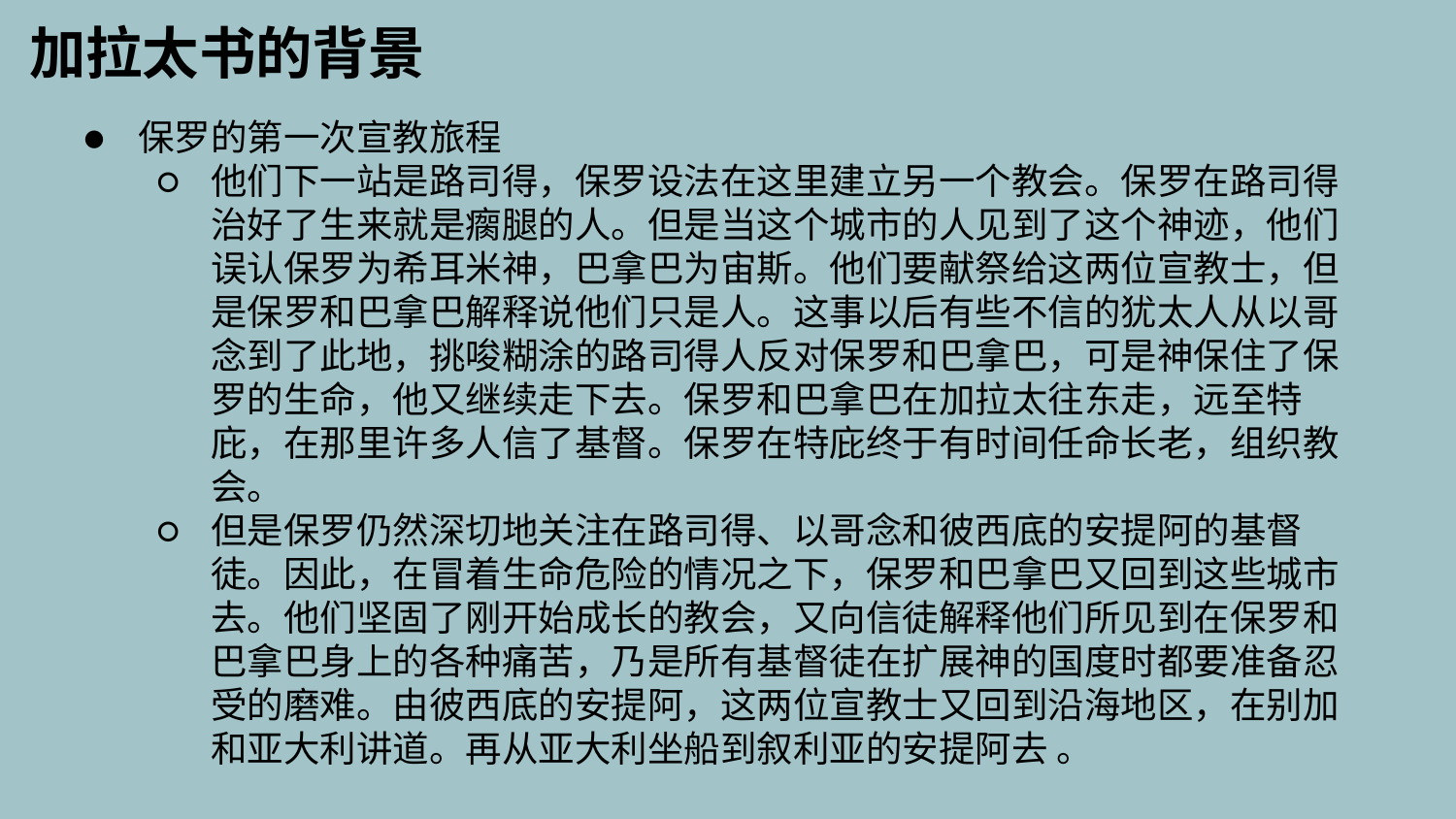

加拉太书的背景
保罗的第一次宣教旅程
他们下一站是路司得，保罗设法在这里建立另一个教会。保罗在路司得治好了生来就是瘸腿的人。但是当这个城市的人见到了这个神迹，他们误认保罗为希耳米神，巴拿巴为宙斯。他们要献祭给这两位宣教士，但是保罗和巴拿巴解释说他们只是人。这事以后有些不信的犹太人从以哥念到了此地，挑唆糊涂的路司得人反对保罗和巴拿巴，可是神保住了保罗的生命，他又继续走下去。保罗和巴拿巴在加拉太往东走，远至特庇，在那里许多人信了基督。保罗在特庇终于有时间任命长老，组织教会。
但是保罗仍然深切地关注在路司得、以哥念和彼西底的安提阿的基督徒。因此，在冒着生命危险的情况之下，保罗和巴拿巴又回到这些城市去。他们坚固了刚开始成长的教会，又向信徒解释他们所见到在保罗和巴拿巴身上的各种痛苦，乃是所有基督徒在扩展神的国度时都要准备忍受的磨难。由彼西底的安提阿，这两位宣教士又回到沿海地区，在别加和亚大利讲道。再从亚大利坐船到叙利亚的安提阿去 。